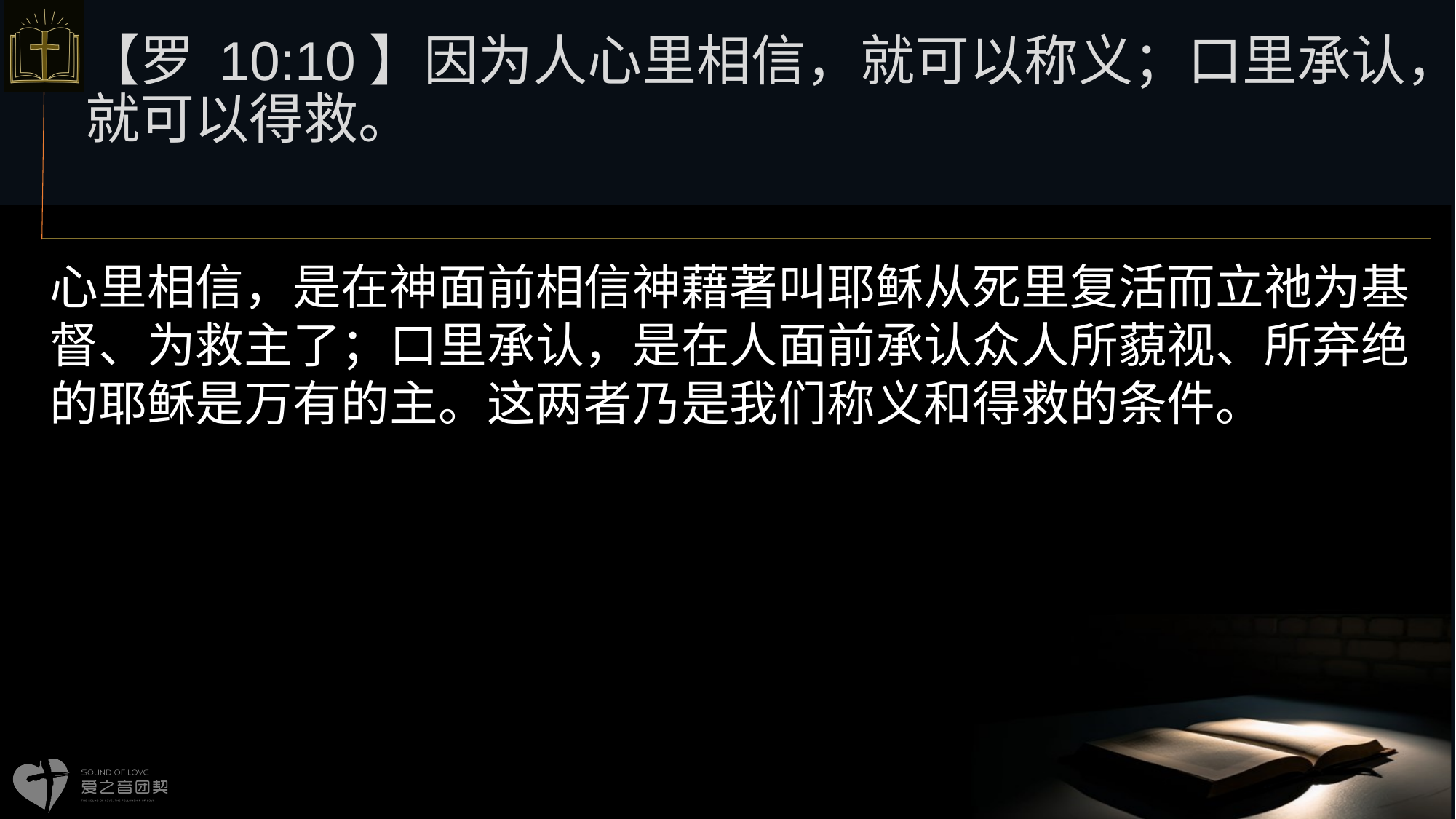

【罗 10:10】因为人心里相信，就可以称义；口里承认，就可以得救。
# 心里相信，是在神面前相信神藉著叫耶稣从死里复活而立祂为基督、为救主了；口里承认，是在人面前承认众人所藐视、所弃绝的耶稣是万有的主。这两者乃是我们称义和得救的条件。